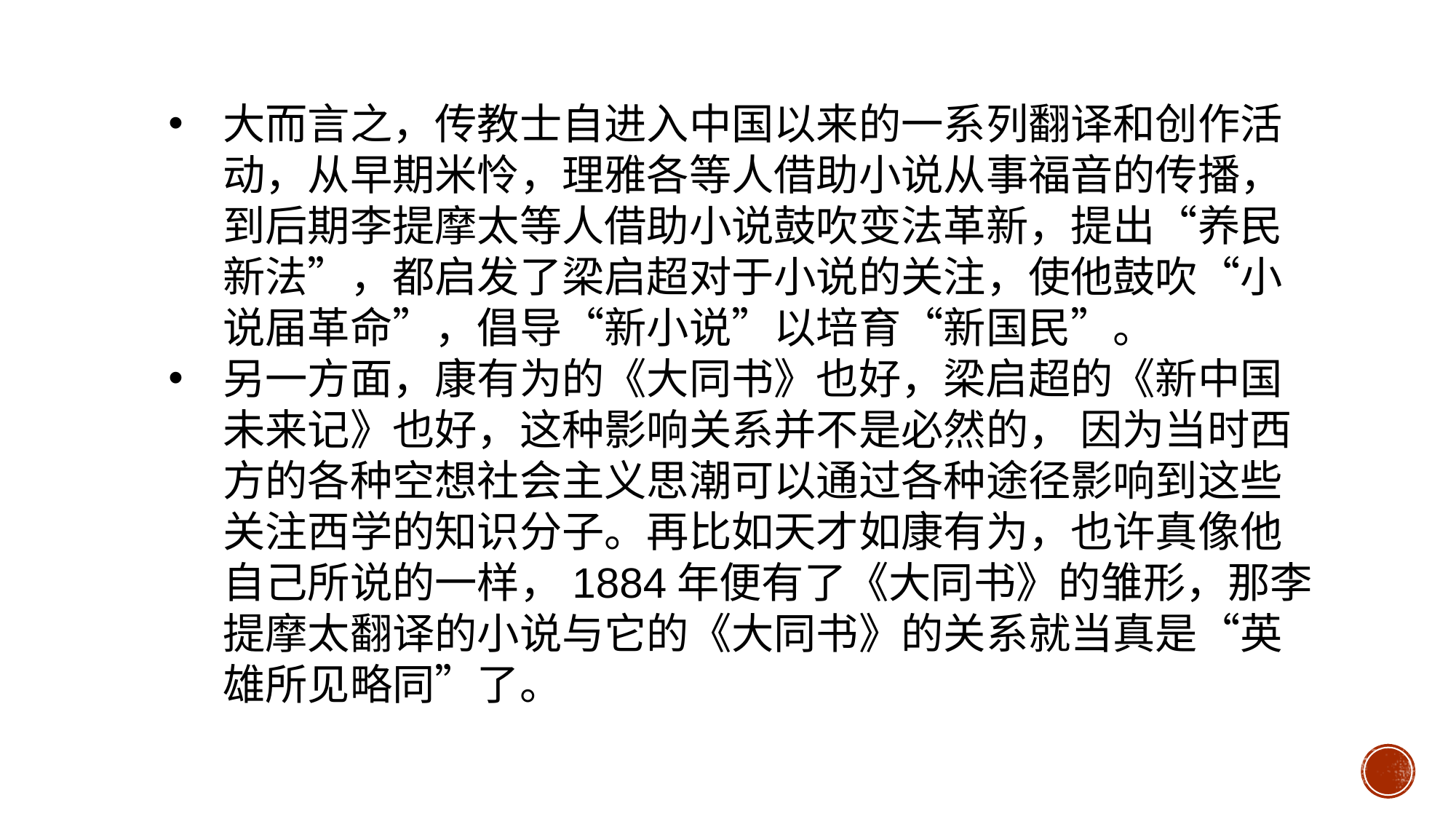

大而言之，传教士自进入中国以来的一系列翻译和创作活动，从早期米怜，理雅各等人借助小说从事福音的传播，到后期李提摩太等人借助小说鼓吹变法革新，提出“养民新法”，都启发了梁启超对于小说的关注，使他鼓吹“小说届革命”，倡导“新小说”以培育“新国民”。
另一方面，康有为的《大同书》也好，梁启超的《新中国未来记》也好，这种影响关系并不是必然的， 因为当时西方的各种空想社会主义思潮可以通过各种途径影响到这些关注西学的知识分子。再比如天才如康有为，也许真像他自己所说的一样，1884年便有了《大同书》的雏形，那李提摩太翻译的小说与它的《大同书》的关系就当真是“英雄所见略同”了。